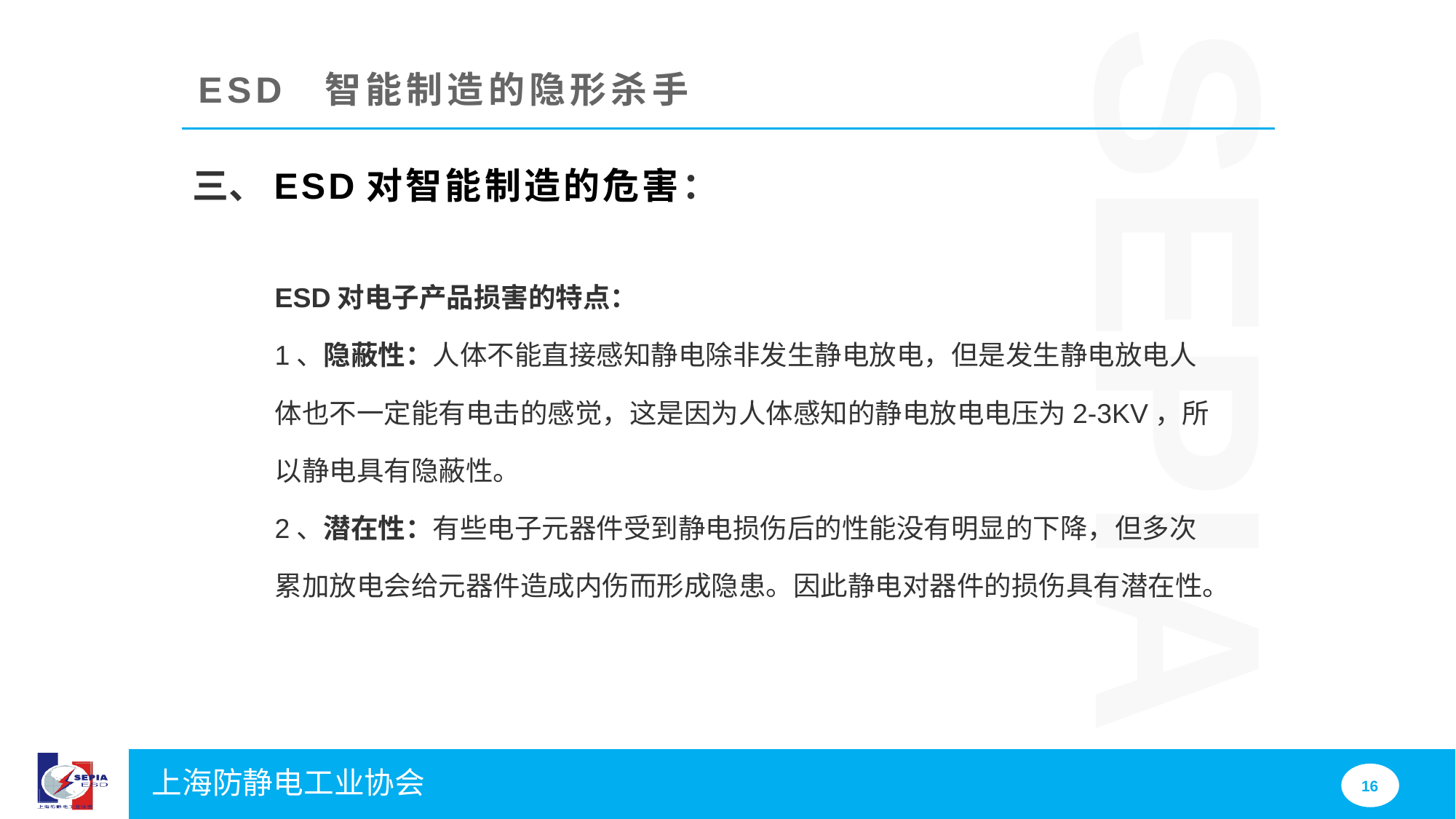

ESD  智能制造的隐形杀手
三、ESD对智能制造的危害：
ESD对电子产品损害的特点：
1、隐蔽性：人体不能直接感知静电除非发生静电放电，但是发生静电放电人体也不一定能有电击的感觉，这是因为人体感知的静电放电电压为2-3KV，所以静电具有隐蔽性。
2、潜在性：有些电子元器件受到静电损伤后的性能没有明显的下降，但多次累加放电会给元器件造成内伤而形成隐患。因此静电对器件的损伤具有潜在性。